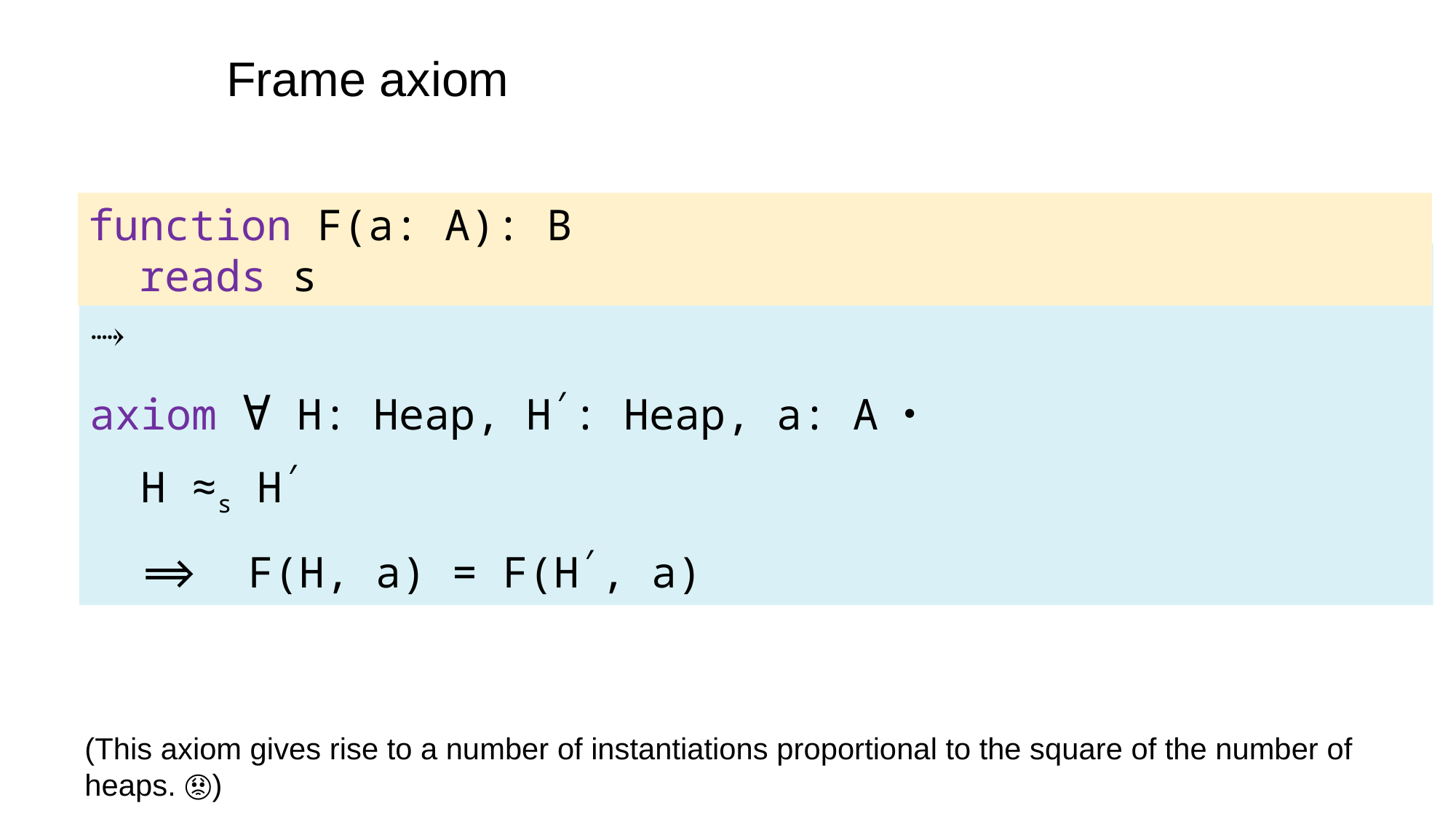

Frame axiom
function F(a: A): B
  reads s

⤑
axiom ∀ H: Heap, H′: Heap, a: A・
  H ≈s H′
  ⟹  F(H, a) = F(H′, a)
(This axiom gives rise to a number of instantiations proportional to the square of the number of heaps. 😟)